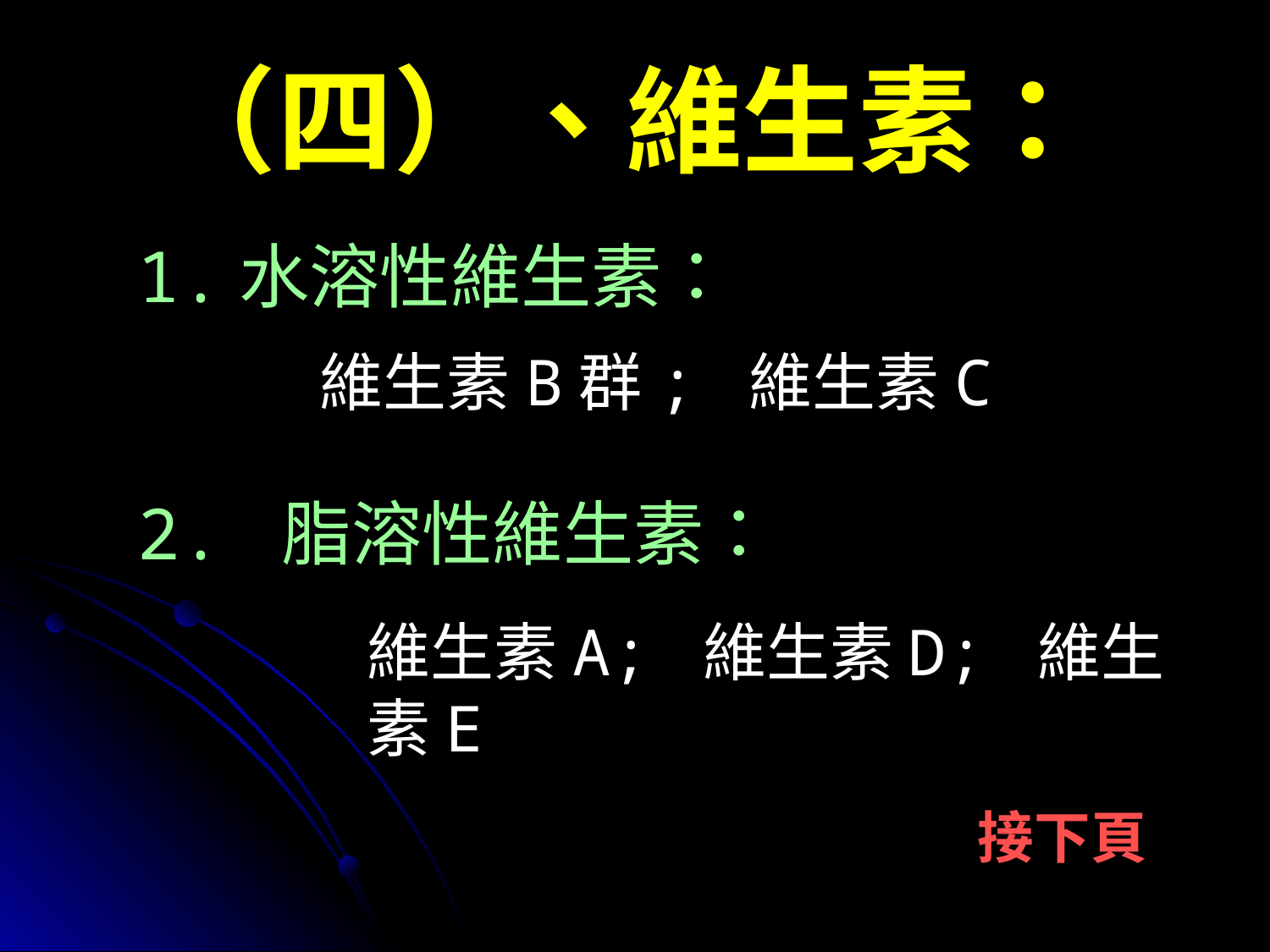

# （四）、維生素：
1.水溶性維生素：

2. 脂溶性維生素：

維生素B群; 維生素C
維生素A; 維生素D; 維生素E
接下頁